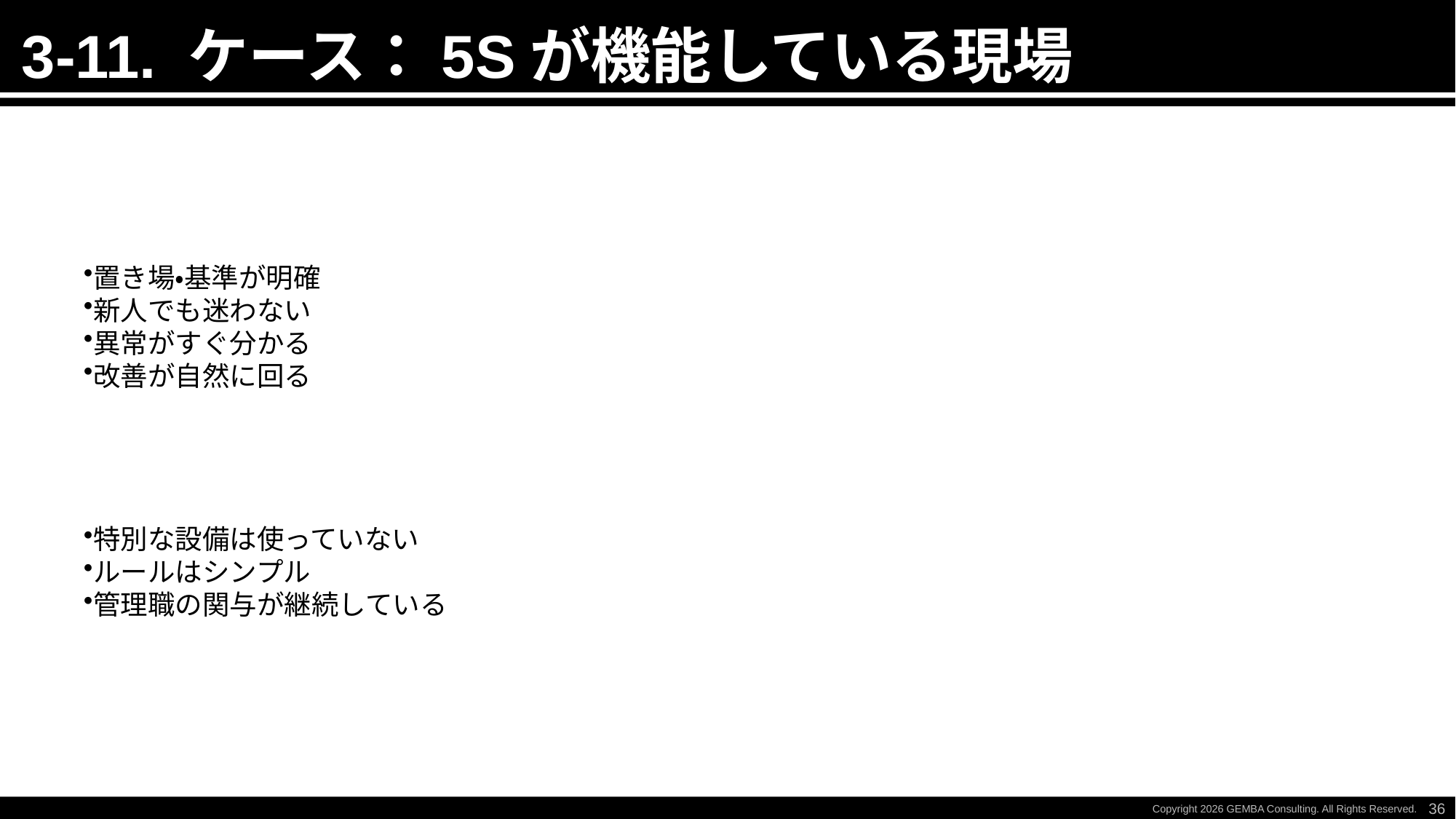

3-11. ケース：5Sが機能している現場
置き場・基準が明確
新人でも迷わない
異常がすぐ分かる
改善が自然に回る
特別な設備は使っていない
ルールはシンプル
管理職の関与が継続している
36